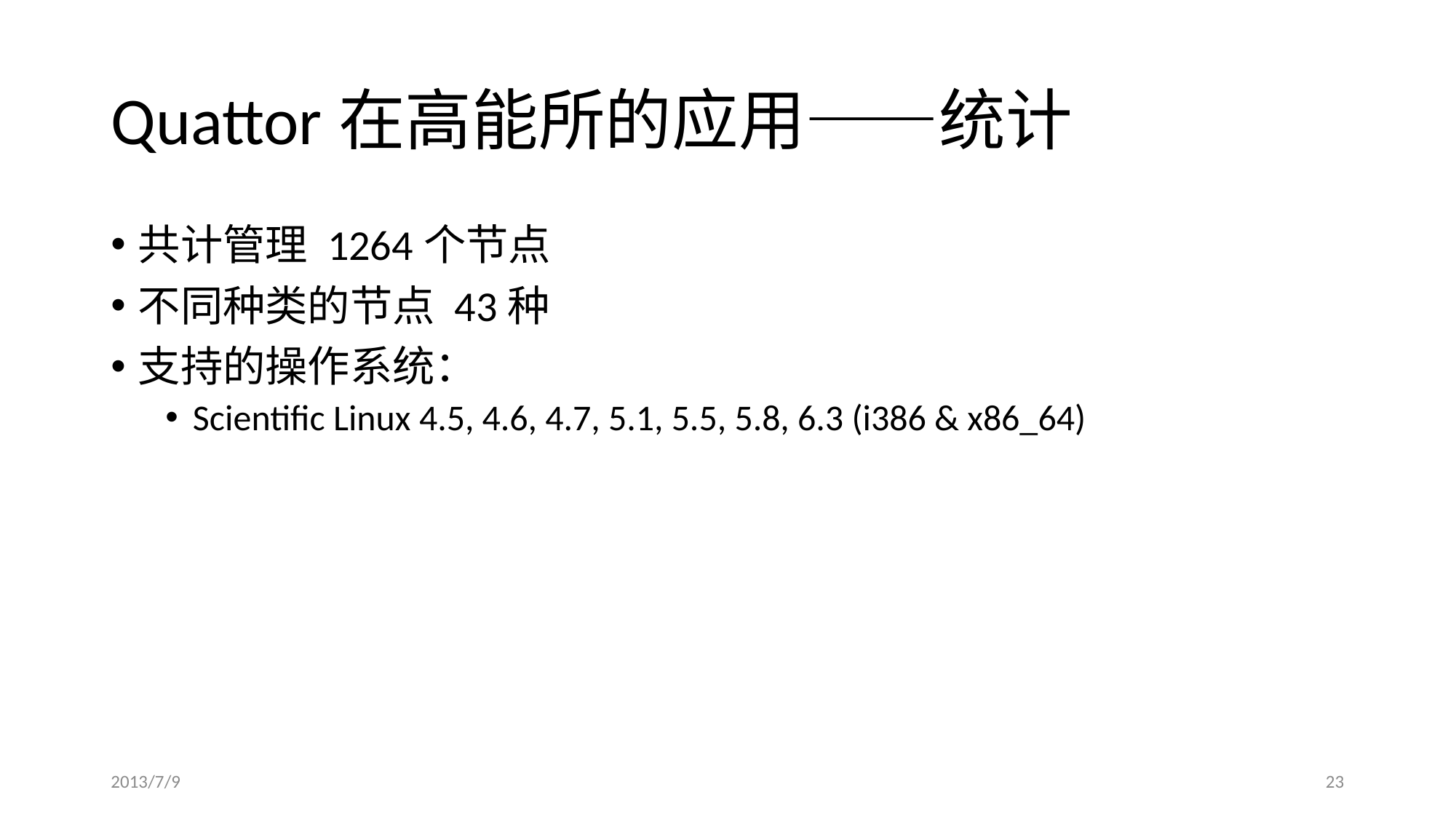

# Quattor在高能所的应用——统计
共计管理 1264个节点
不同种类的节点 43种
支持的操作系统：
Scientific Linux 4.5, 4.6, 4.7, 5.1, 5.5, 5.8, 6.3 (i386 & x86_64)

2013/7/9
23